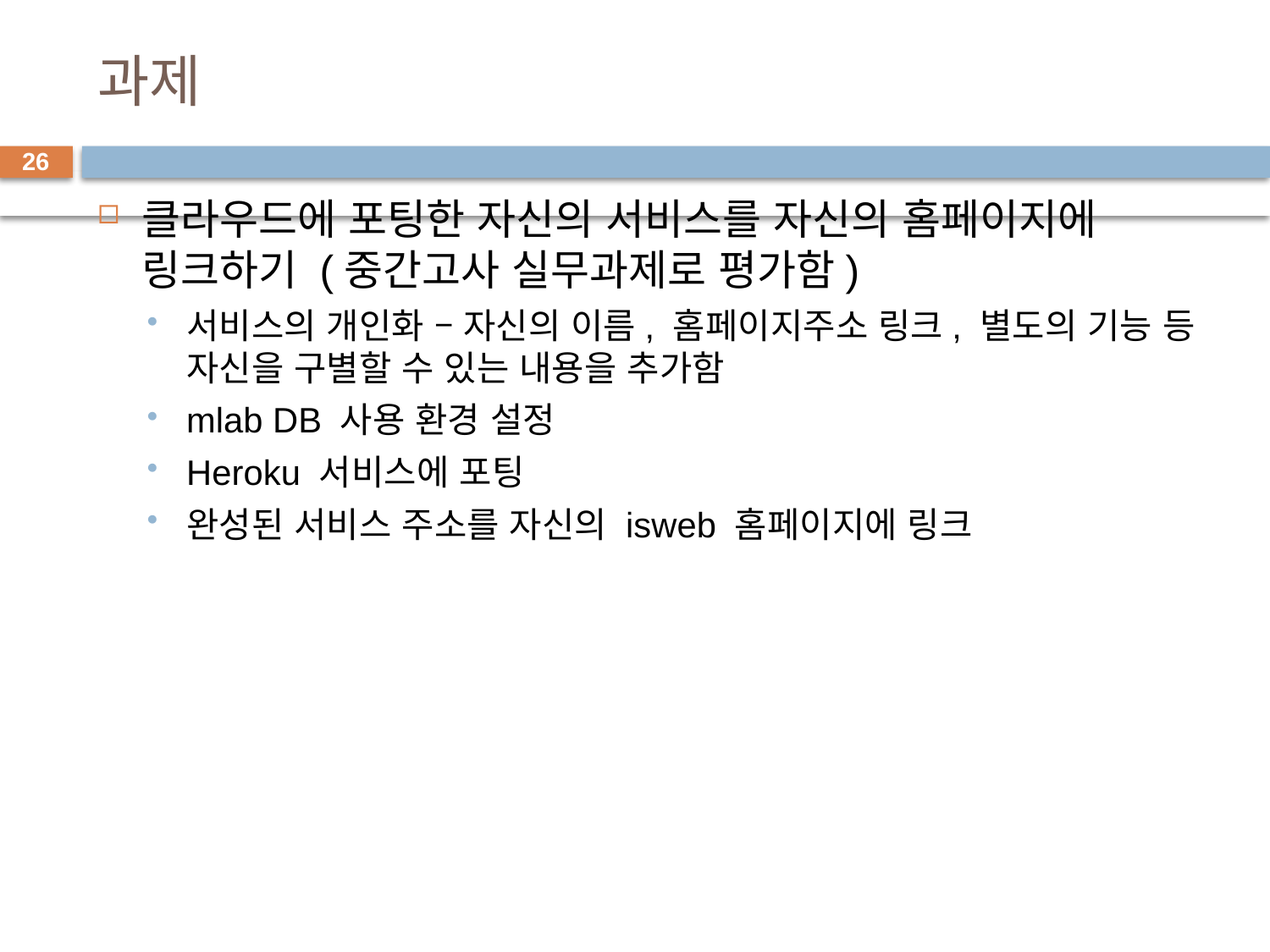

# 과제
26
클라우드에 포팅한 자신의 서비스를 자신의 홈페이지에 링크하기 (중간고사 실무과제로 평가함)
서비스의 개인화 – 자신의 이름, 홈페이지주소 링크, 별도의 기능 등 자신을 구별할 수 있는 내용을 추가함
mlab DB 사용 환경 설정
Heroku 서비스에 포팅
완성된 서비스 주소를 자신의 isweb 홈페이지에 링크